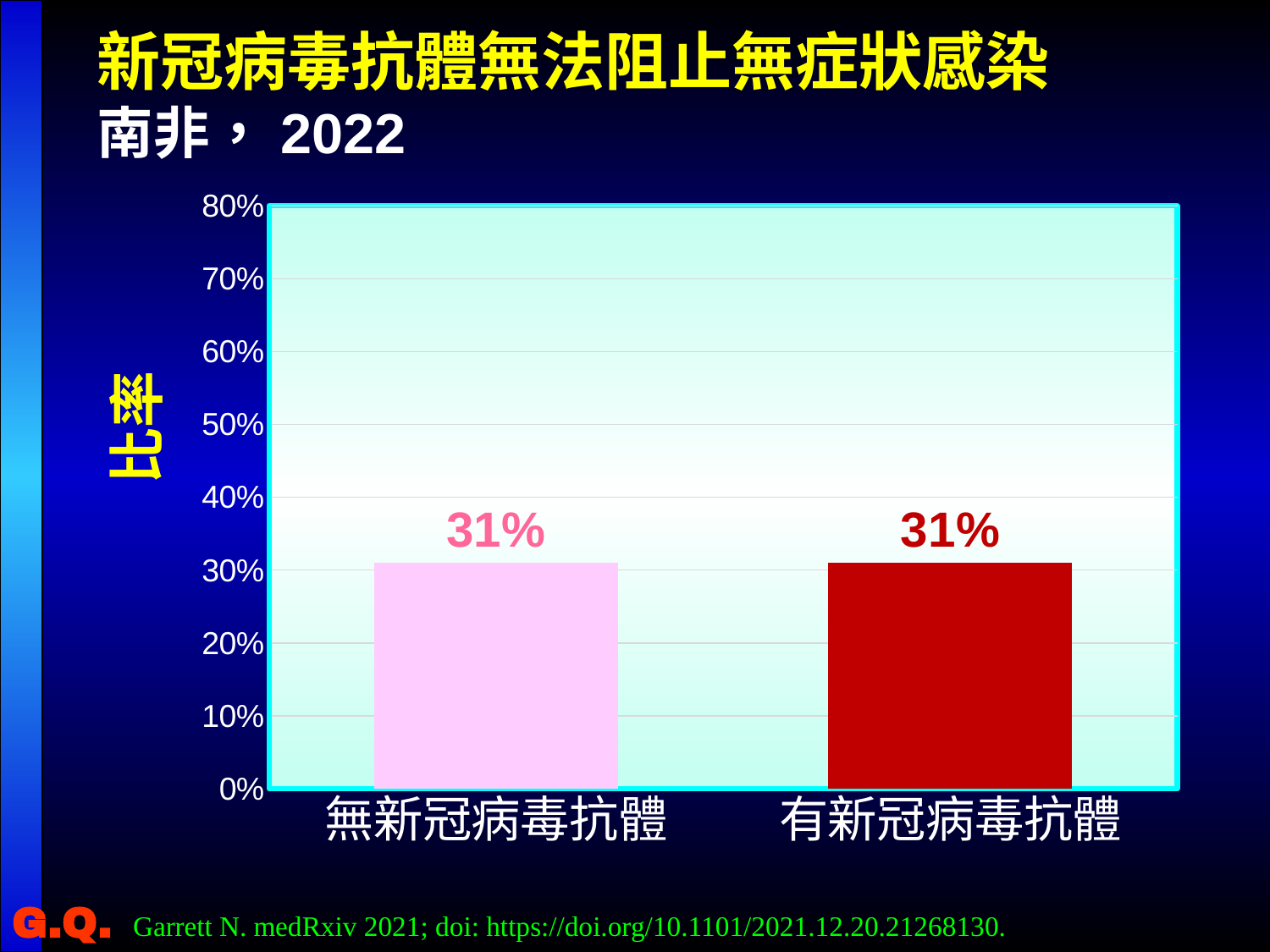

# 新冠病毒抗體無法阻止無症狀感染 南非，2022

### Chart

| Category | <1 |
|---|---|
| 無新冠病毒抗體 | 0.31 |
| 有新冠病毒抗體 | 0.31 |
Garrett N. medRxiv 2021; doi: https://doi.org/10.1101/2021.12.20.21268130.